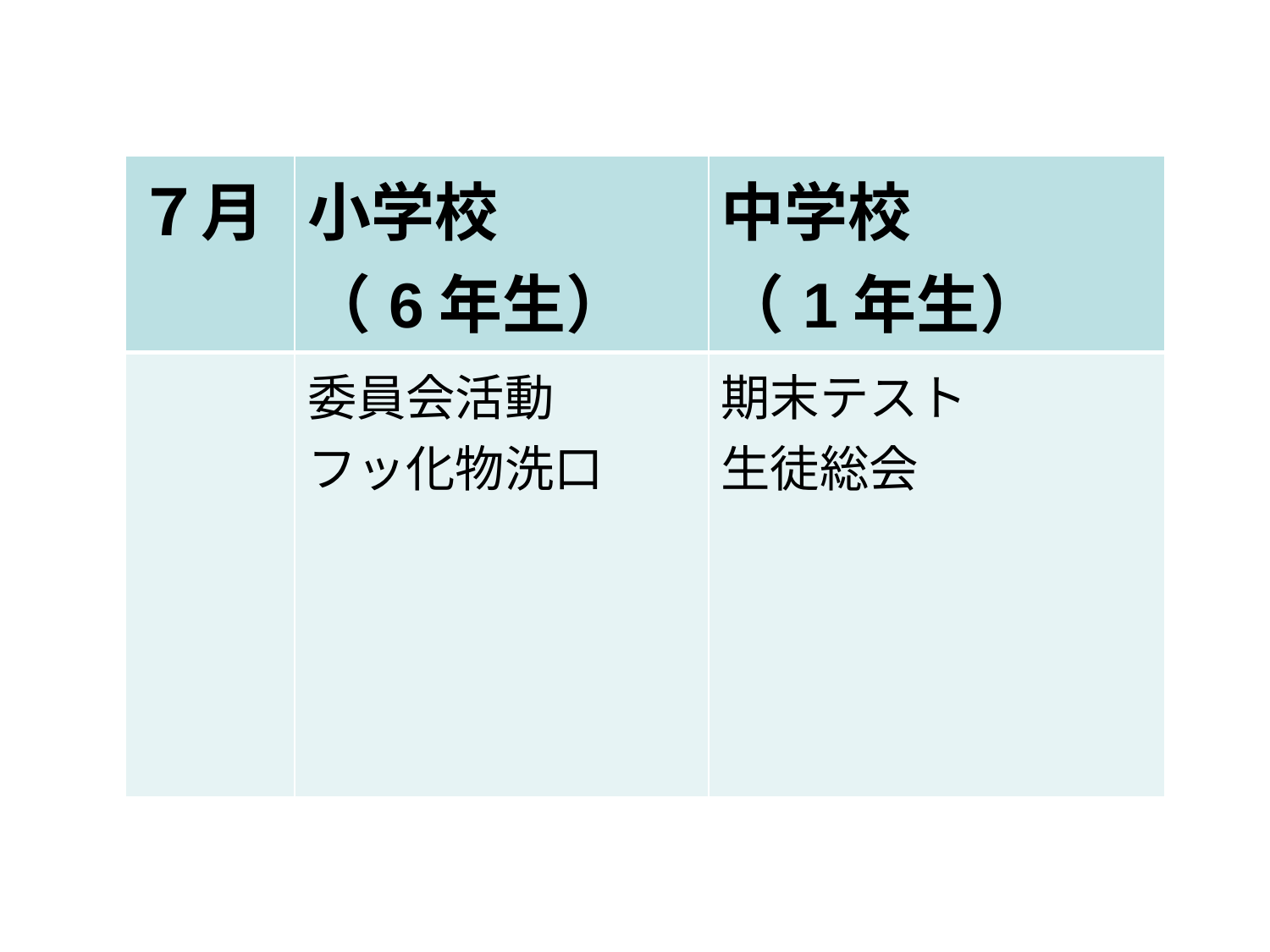

| ７月 | 小学校 （6年生） | 中学校 （1年生） |
| --- | --- | --- |
|  | 委員会活動 フッ化物洗口 | 期末テスト 生徒総会 |